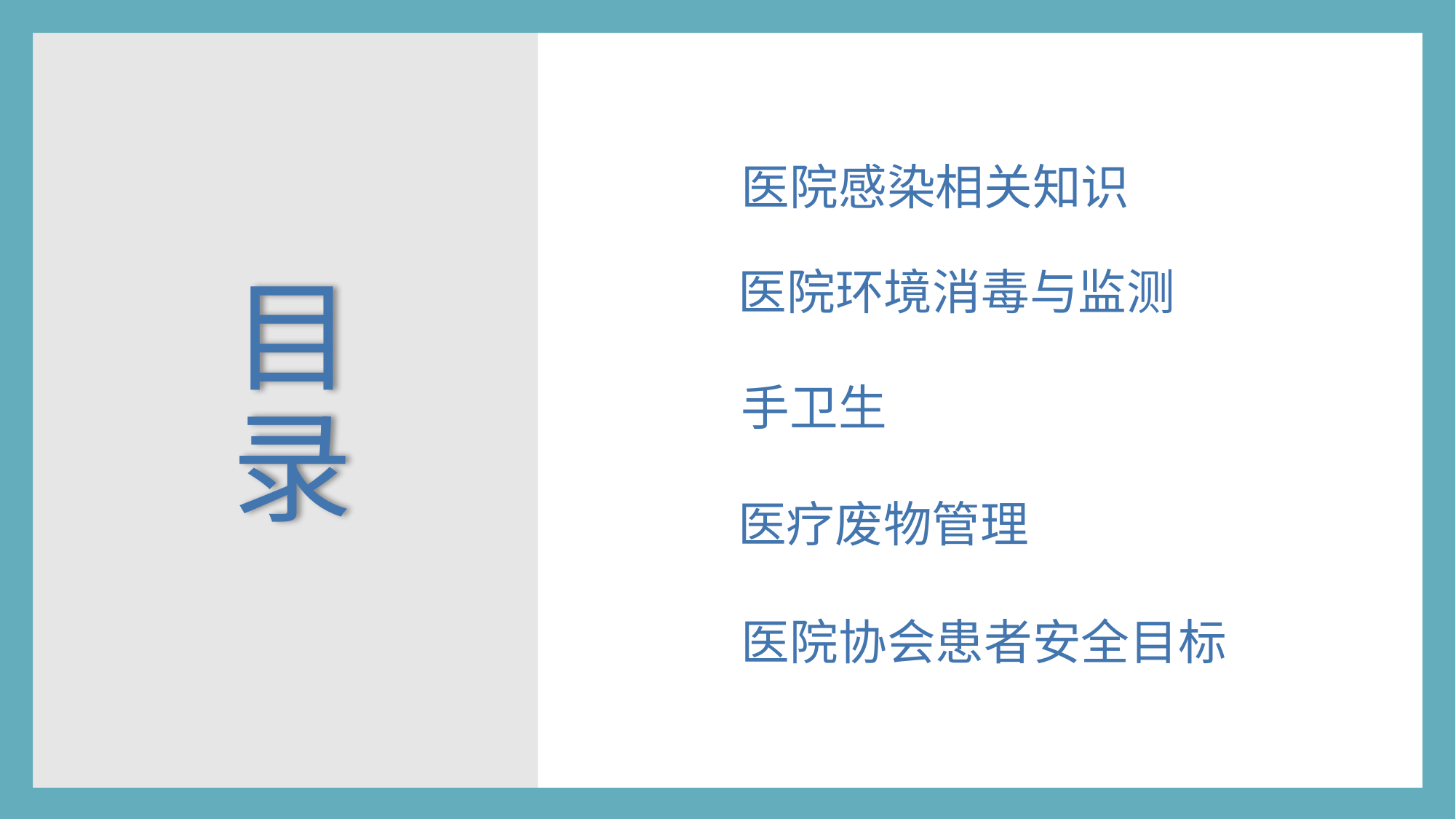

医院感染相关知识
# 目录
医院环境消毒与监测
手卫生
医疗废物管理
医院协会患者安全目标